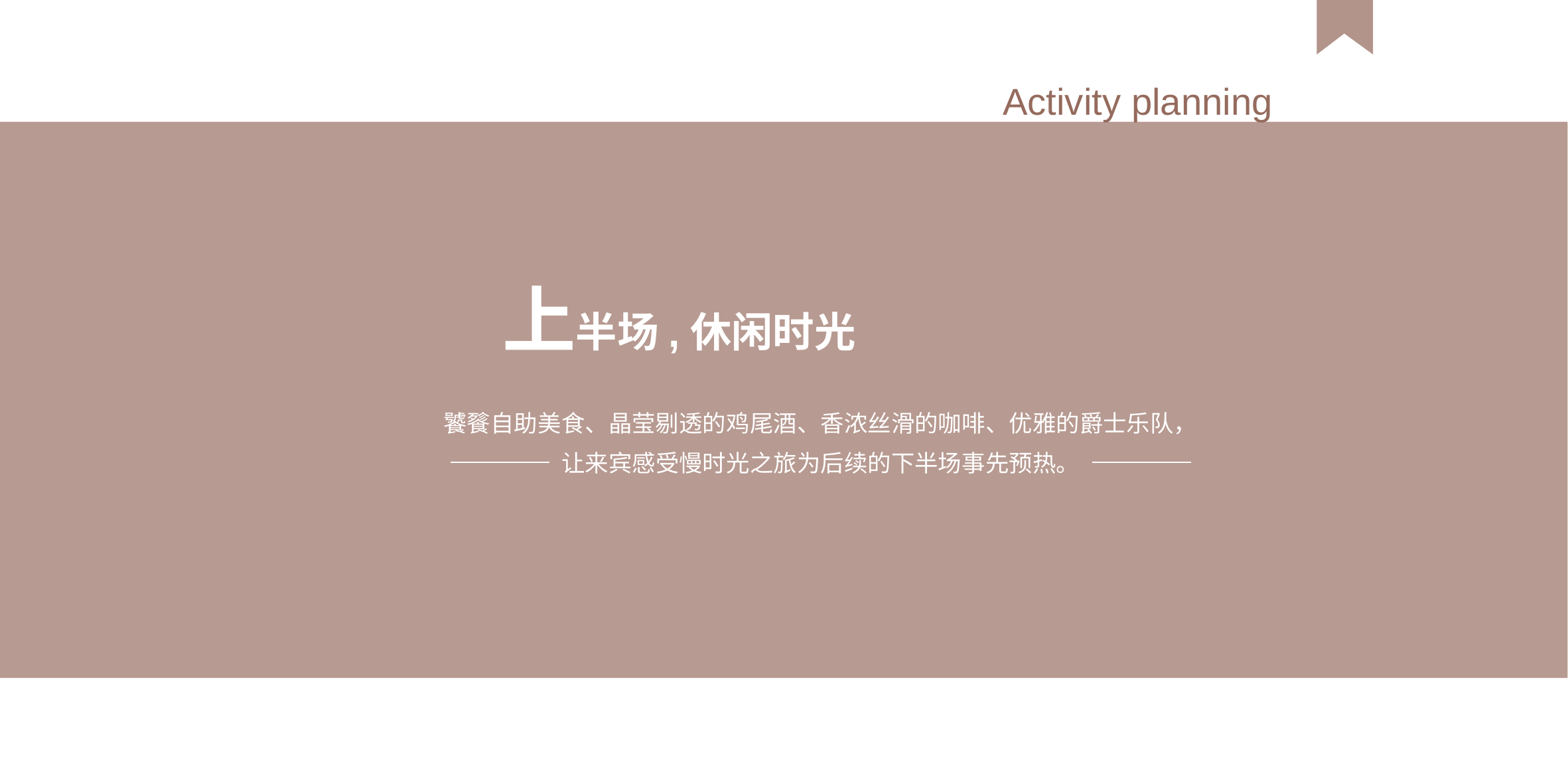

Activity planning

上半场,休闲时光
饕餮自助美食、晶莹剔透的鸡尾酒、香浓丝滑的咖啡、优雅的爵士乐队，
让来宾感受慢时光之旅为后续的下半场事先预热。